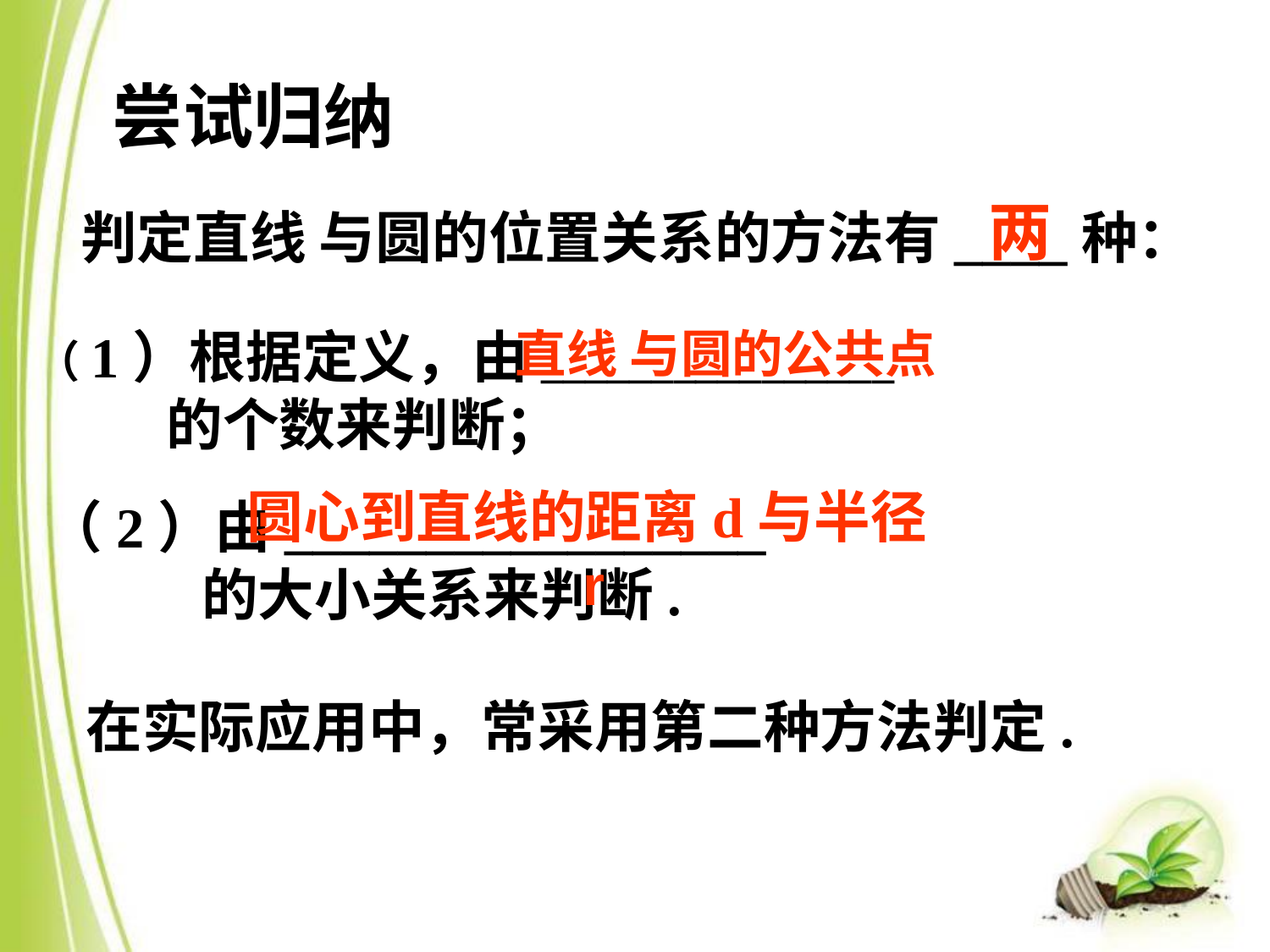

尝试归纳
两
 判定直线 与圆的位置关系的方法有____种：
（1）根据定义，由________________
            的个数来判断；
直线 与圆的公共点
圆心到直线的距离d与半径r

（2）由_________________
          的大小关系来判断.
在实际应用中，常采用第二种方法判定.